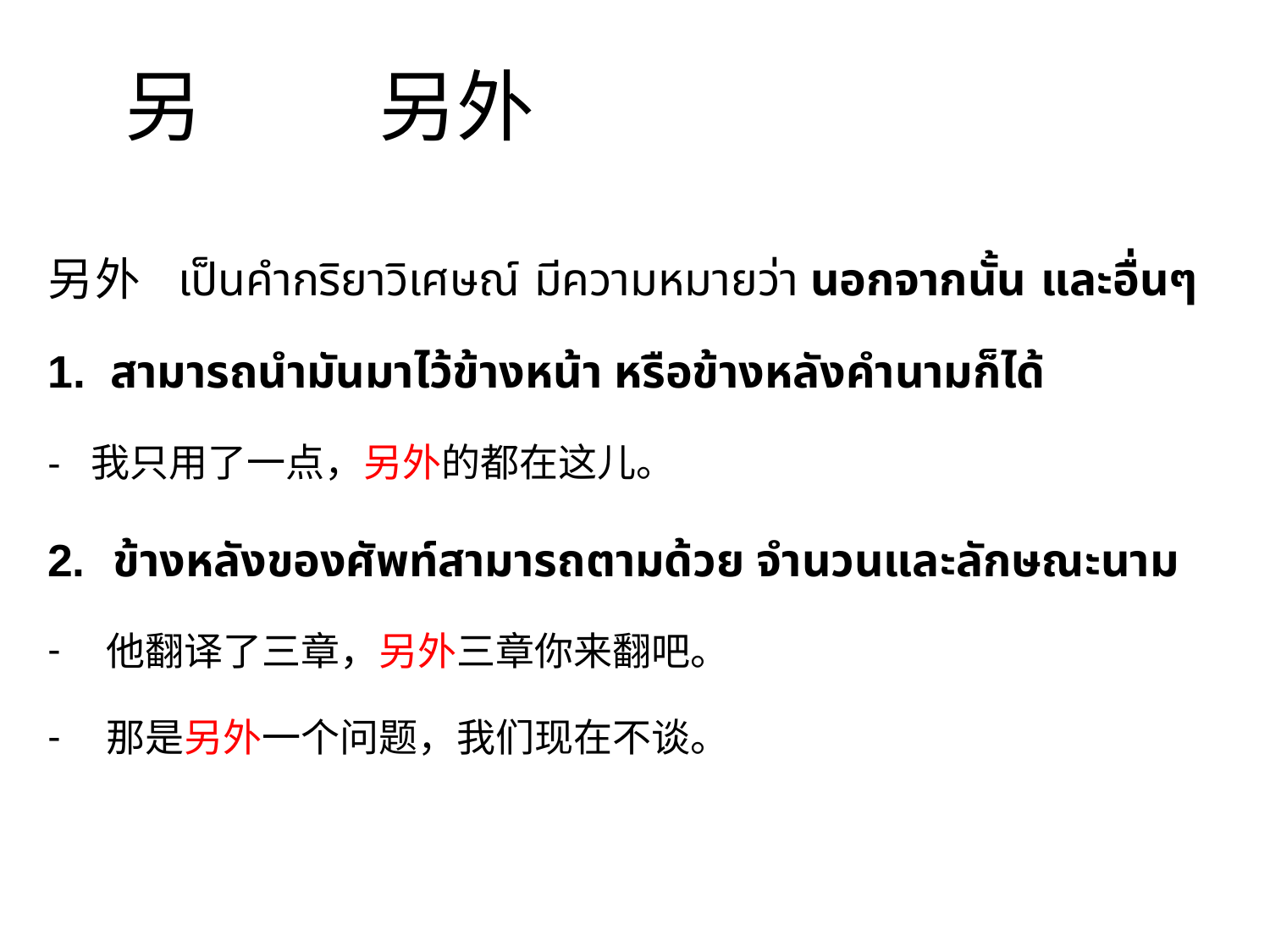

# 另		另外
另外  เป็นคำกริยาวิเศษณ์ มีความหมายว่า นอกจากนั้น และอื่นๆ
1.  สามารถนำมันมาไว้ข้างหน้า หรือข้างหลังคำนามก็ได้
-  我只用了一点，另外的都在这儿。
ข้างหลังของศัพท์สามารถตามด้วย จำนวนและลักษณะนาม
他翻译了三章，另外三章你来翻吧。
那是另外一个问题，我们现在不谈。